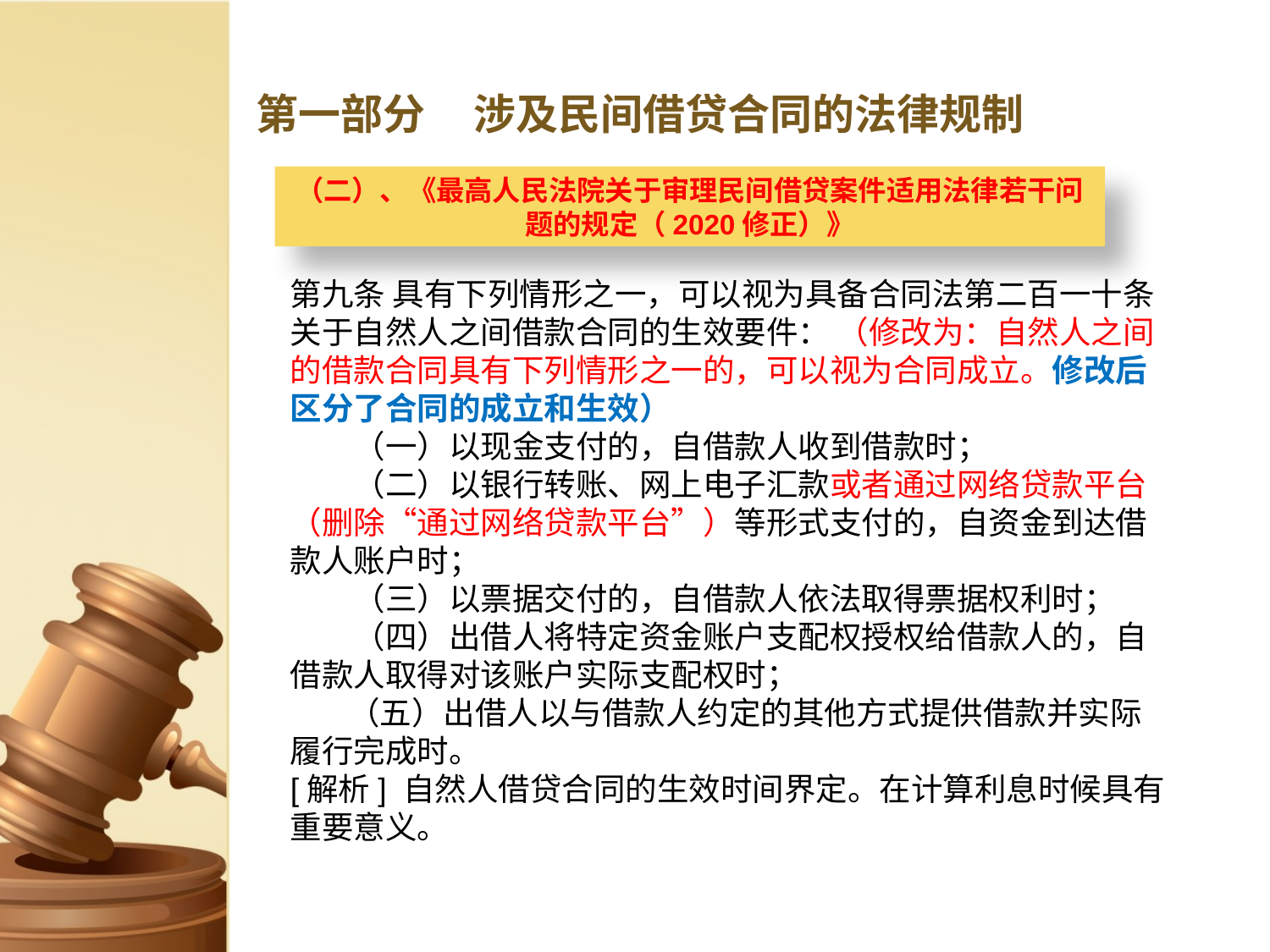

# 第一部分     涉及民间借贷合同的法律规制
（二）、《最高人民法院关于审理民间借贷案件适用法律若干问题的规定（2020修正）》
第九条 具有下列情形之一，可以视为具备合同法第二百一十条关于自然人之间借款合同的生效要件： （修改为：自然人之间的借款合同具有下列情形之一的，可以视为合同成立。修改后区分了合同的成立和生效）
　　（一）以现金支付的，自借款人收到借款时；
　　（二）以银行转账、网上电子汇款或者通过网络贷款平台（删除“通过网络贷款平台”）等形式支付的，自资金到达借款人账户时；
　　（三）以票据交付的，自借款人依法取得票据权利时；
　　（四）出借人将特定资金账户支配权授权给借款人的，自借款人取得对该账户实际支配权时；
       （五）出借人以与借款人约定的其他方式提供借款并实际履行完成时。
[解析] 自然人借贷合同的生效时间界定。在计算利息时候具有重要意义。